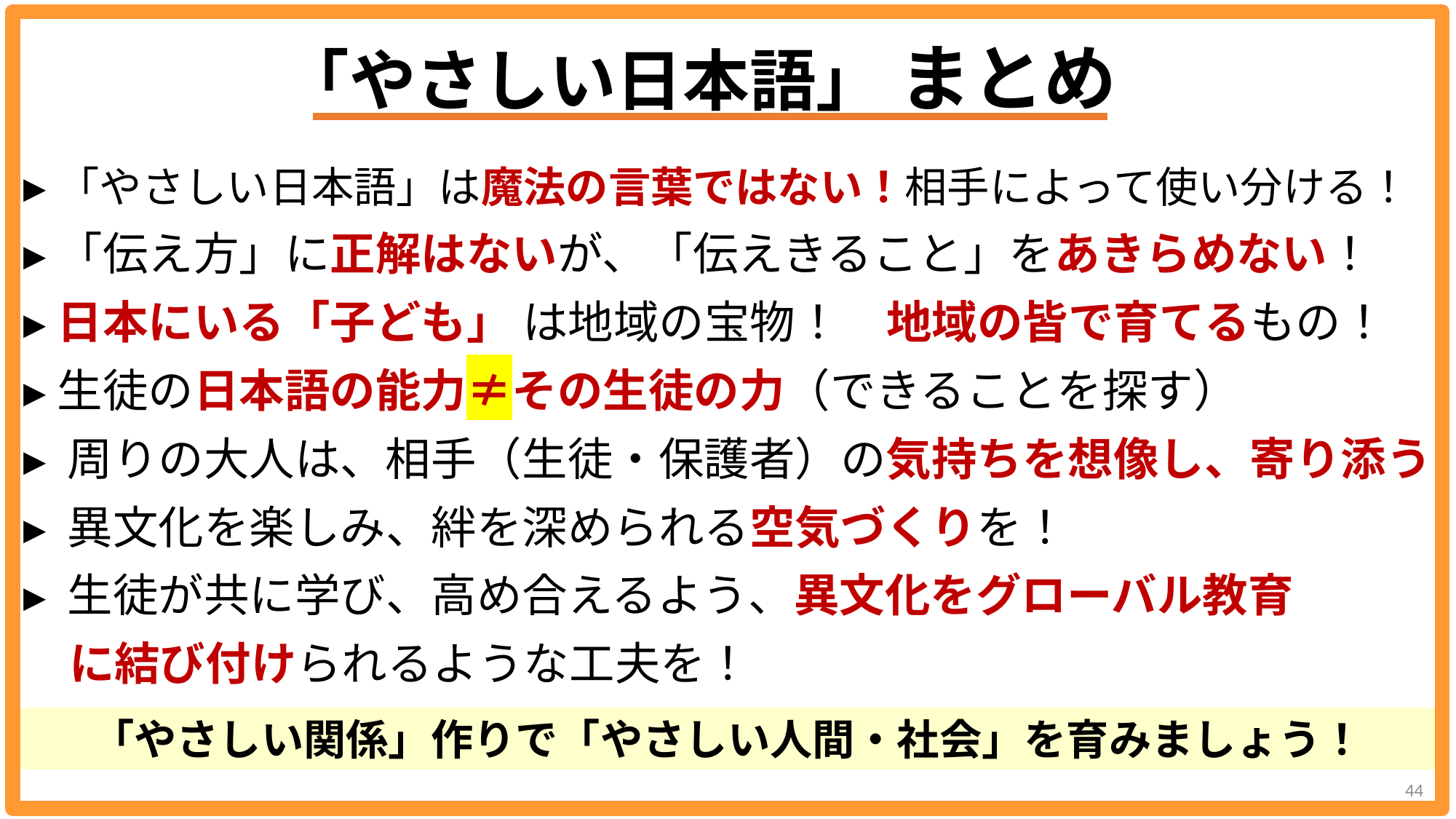

「やさしい日本語」 まとめ
▸「やさしい日本語」は魔法の言葉ではない！相手によって使い分ける！
▸「伝え方」に正解はないが、「伝えきること」をあきらめない！
▸日本にいる「子ども」 は地域の宝物！　地域の皆で育てるもの！
▸生徒の日本語の能力≠その生徒の力（できることを探す）
▸ 周りの大人は、相手（生徒・保護者）の気持ちを想像し、寄り添う
▸ 異文化を楽しみ、絆を深められる空気づくりを！
▸ 生徒が共に学び、高め合えるよう、異文化をグローバル教育
　に結び付けられるような工夫を！
「やさしい関係」作りで「やさしい人間・社会」を育みましょう！
44